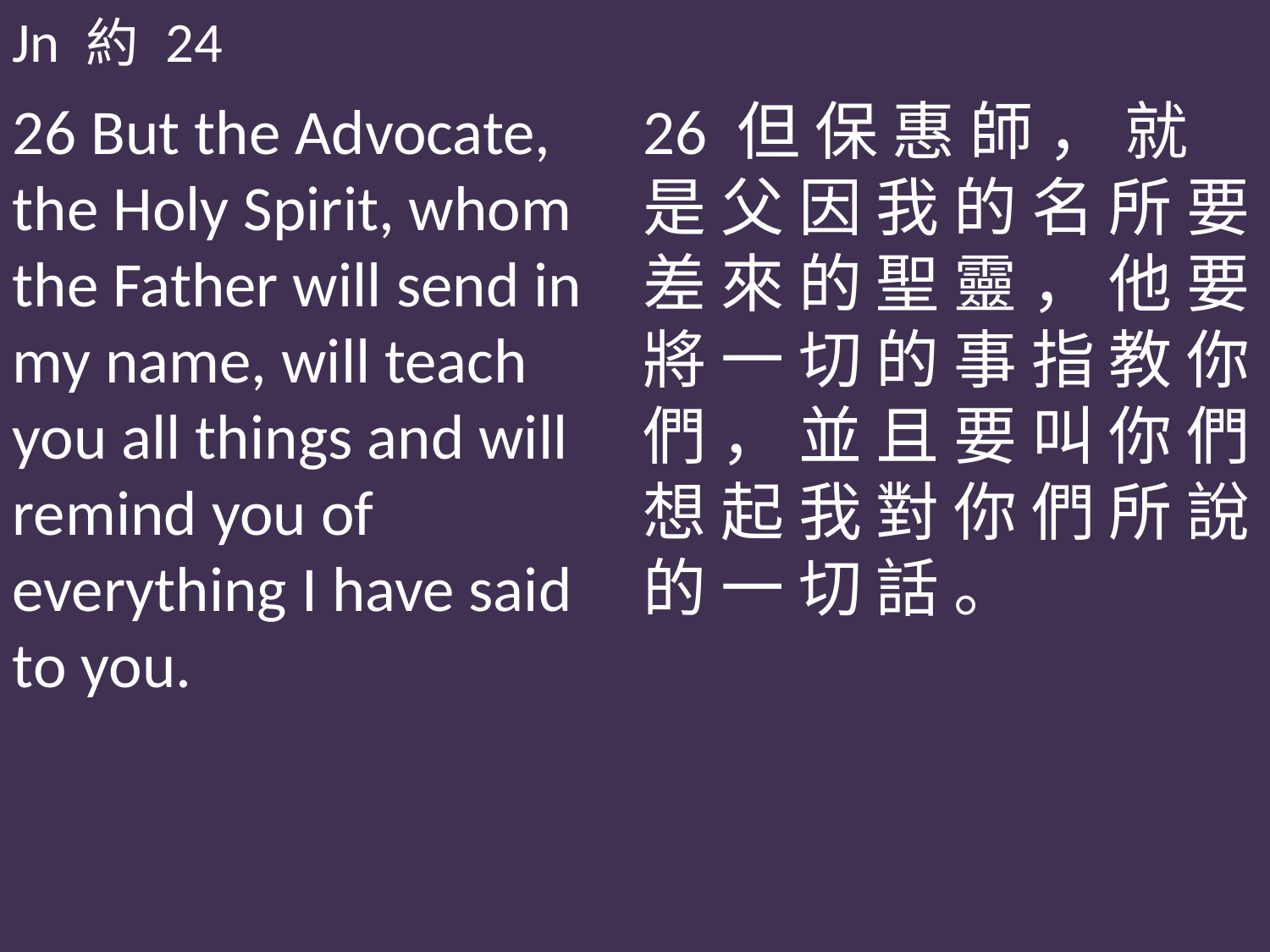

Jn 約 24
26 But the Advocate, the Holy Spirit, whom the Father will send in my name, will teach you all things and will remind you of everything I have said to you.
26 但 保 惠 師 ， 就 是 父 因 我 的 名 所 要 差 來 的 聖 靈 ， 他 要 將 一 切 的 事 指 教 你 們 ， 並 且 要 叫 你 們 想 起 我 對 你 們 所 說 的 一 切 話 。